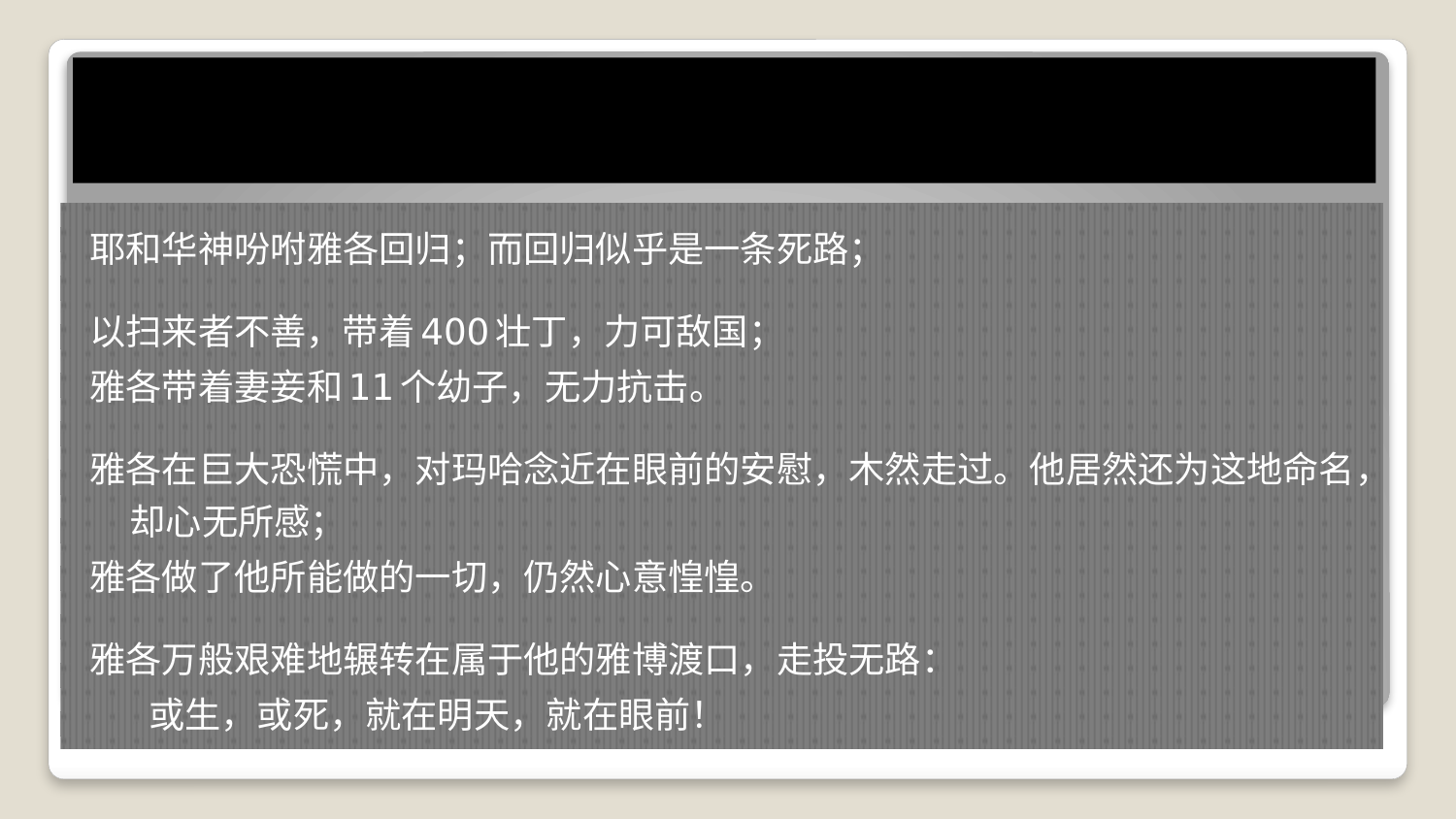

# 雅博渡口  雅各生命中的黑夜
耶和华神吩咐雅各回归；而回归似乎是一条死路；

以扫来者不善，带着400壮丁，力可敌国；
雅各带着妻妾和11个幼子，无力抗击。

雅各在巨大恐慌中，对玛哈念近在眼前的安慰，木然走过。他居然还为这地命名，却心无所感；
雅各做了他所能做的一切，仍然心意惶惶。

雅各万般艰难地辗转在属于他的雅博渡口，走投无路：
	     或生，或死，就在明天，就在眼前！